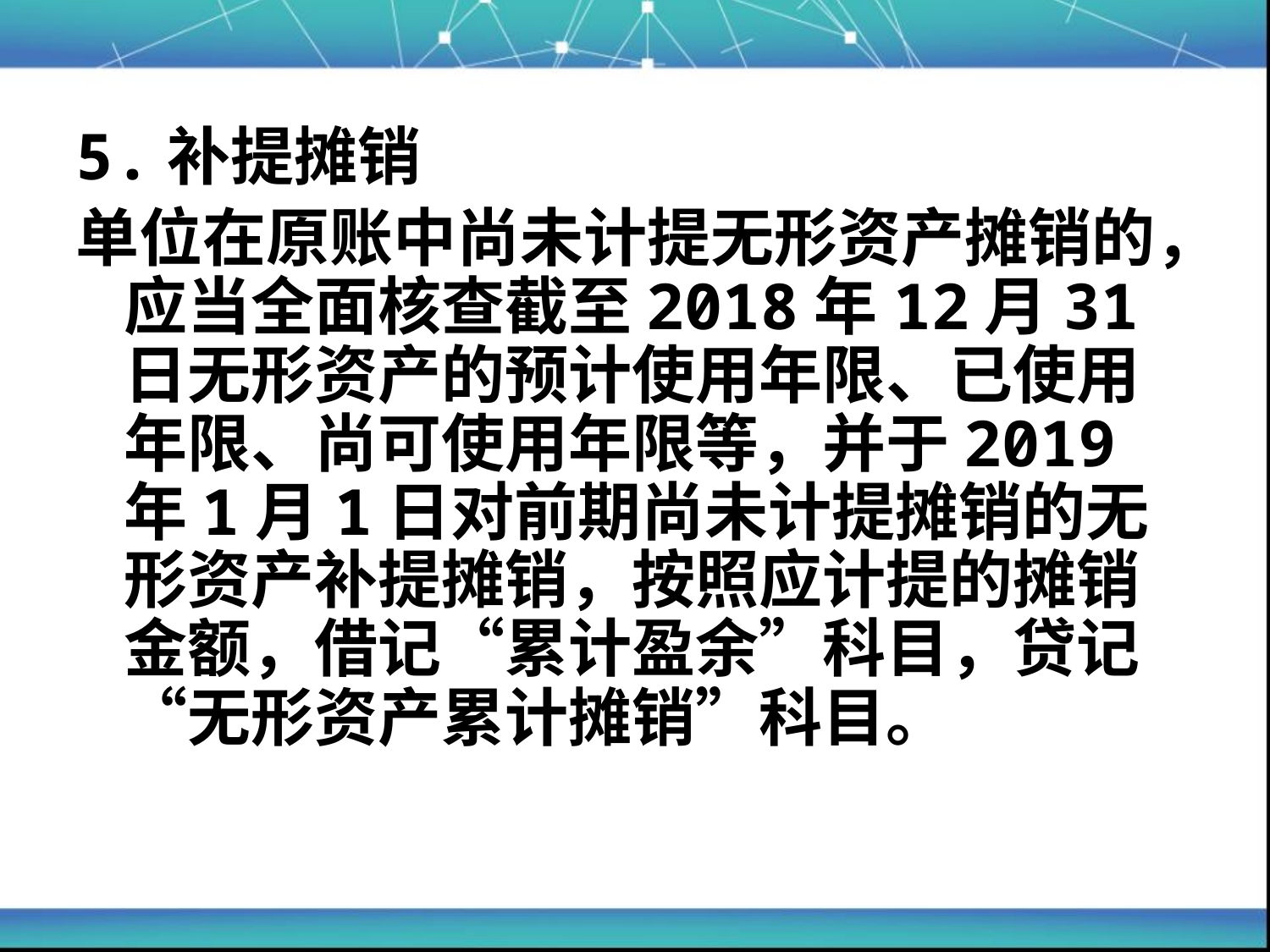

5.补提摊销
单位在原账中尚未计提无形资产摊销的，应当全面核查截至2018年12月31日无形资产的预计使用年限、已使用年限、尚可使用年限等，并于2019年1月1日对前期尚未计提摊销的无形资产补提摊销，按照应计提的摊销金额，借记“累计盈余”科目，贷记“无形资产累计摊销”科目。